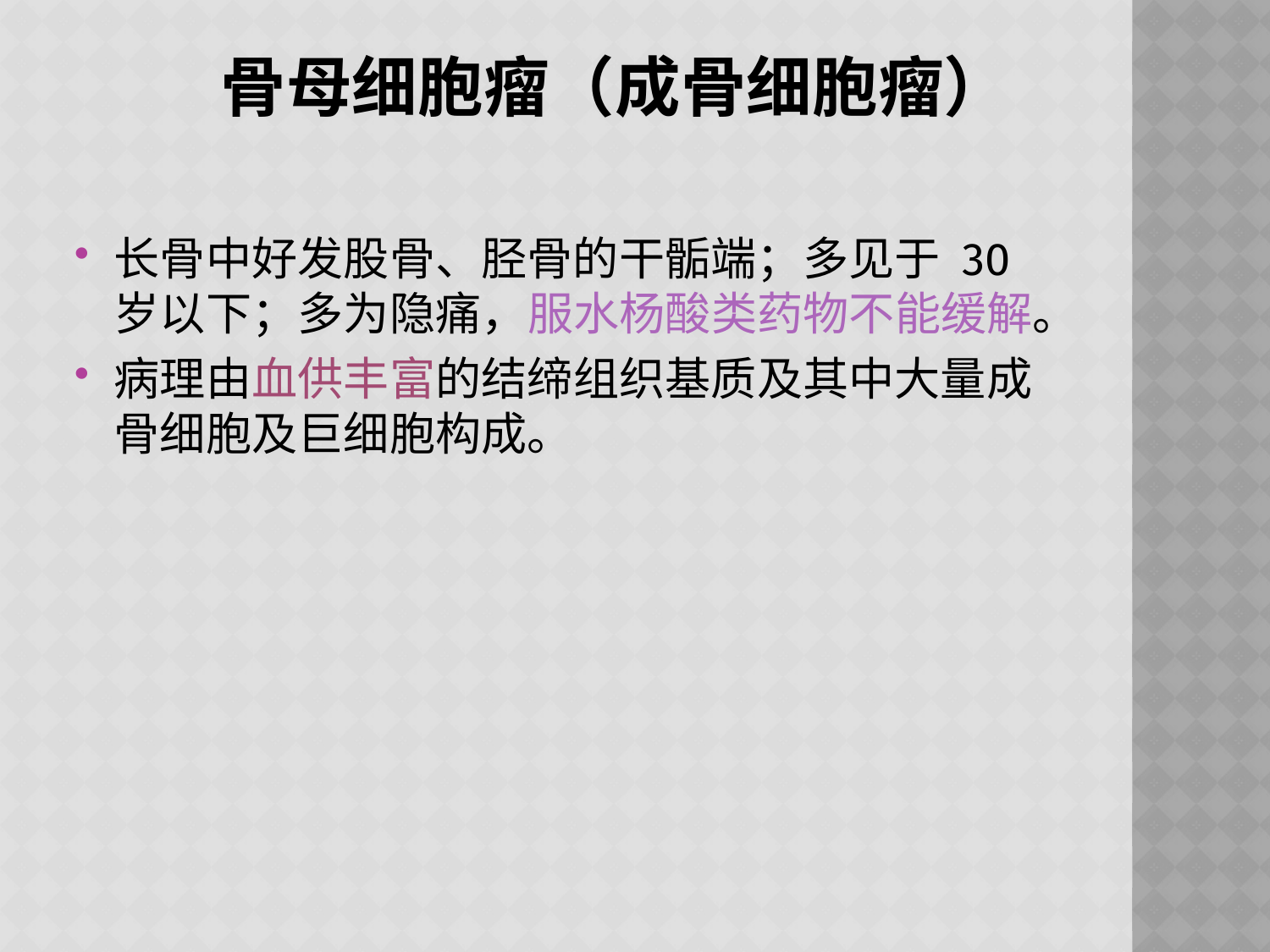

# 骨母细胞瘤（成骨细胞瘤）
长骨中好发股骨、胫骨的干骺端；多见于 30 岁以下；多为隐痛，服水杨酸类药物不能缓解。
病理由血供丰富的结缔组织基质及其中大量成骨细胞及巨细胞构成。